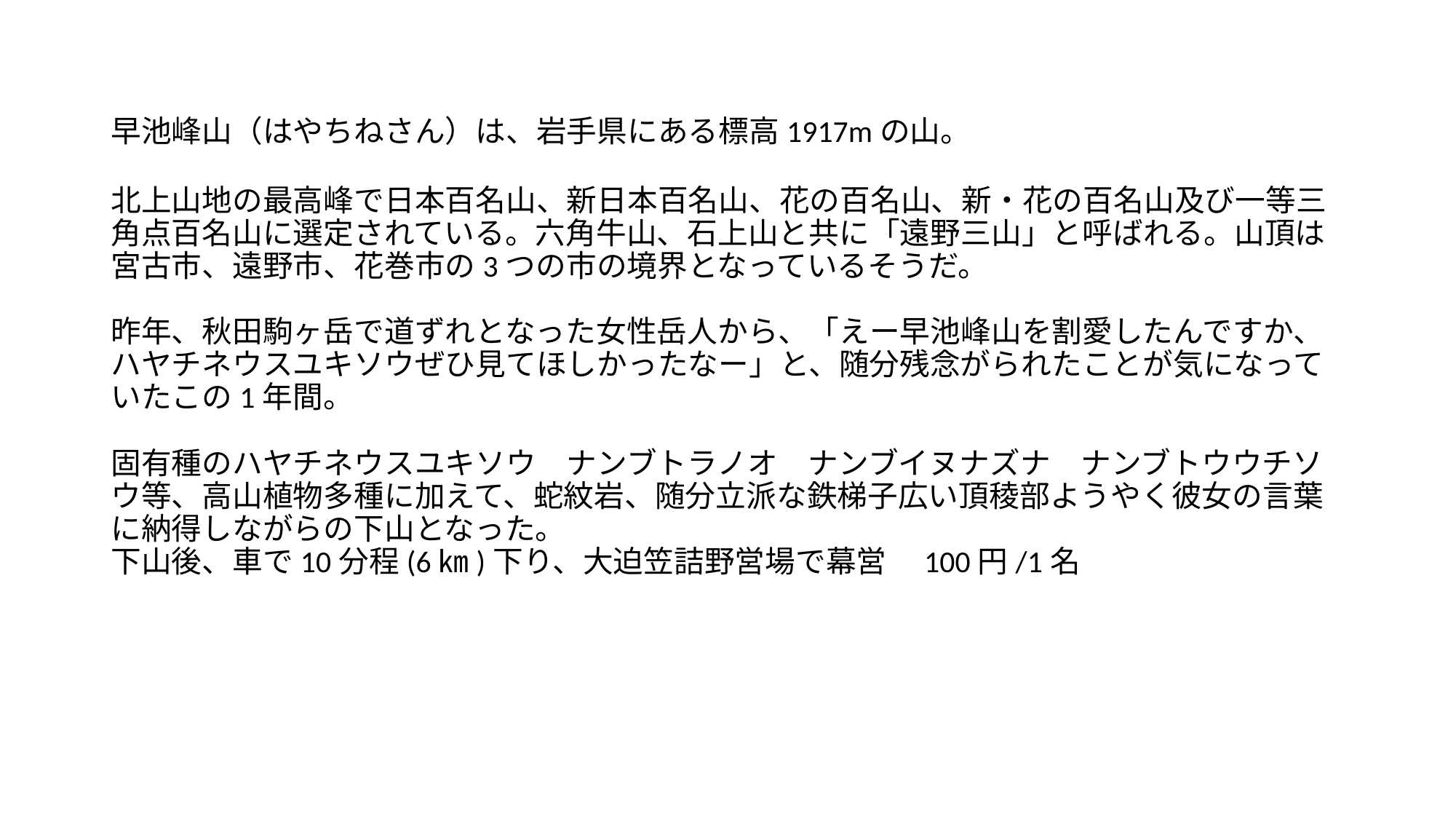

# 早池峰山（はやちねさん）は、岩手県にある標高1917mの山。
北上山地の最高峰で日本百名山、新日本百名山、花の百名山、新・花の百名山及び一等三角点百名山に選定されている。六角牛山、石上山と共に「遠野三山」と呼ばれる。山頂は宮古市、遠野市、花巻市の3つの市の境界となっているそうだ。
昨年、秋田駒ヶ岳で道ずれとなった女性岳人から、「えー早池峰山を割愛したんですか、ハヤチネウスユキソウぜひ見てほしかったなー」と、随分残念がられたことが気になっていたこの1年間。
固有種のハヤチネウスユキソウ　ナンブトラノオ　ナンブイヌナズナ　ナンブトウウチソウ等、高山植物多種に加えて、蛇紋岩、随分立派な鉄梯子広い頂稜部ようやく彼女の言葉に納得しながらの下山となった。
下山後、車で10分程(6㎞)下り、大迫笠詰野営場で幕営　100円/1名